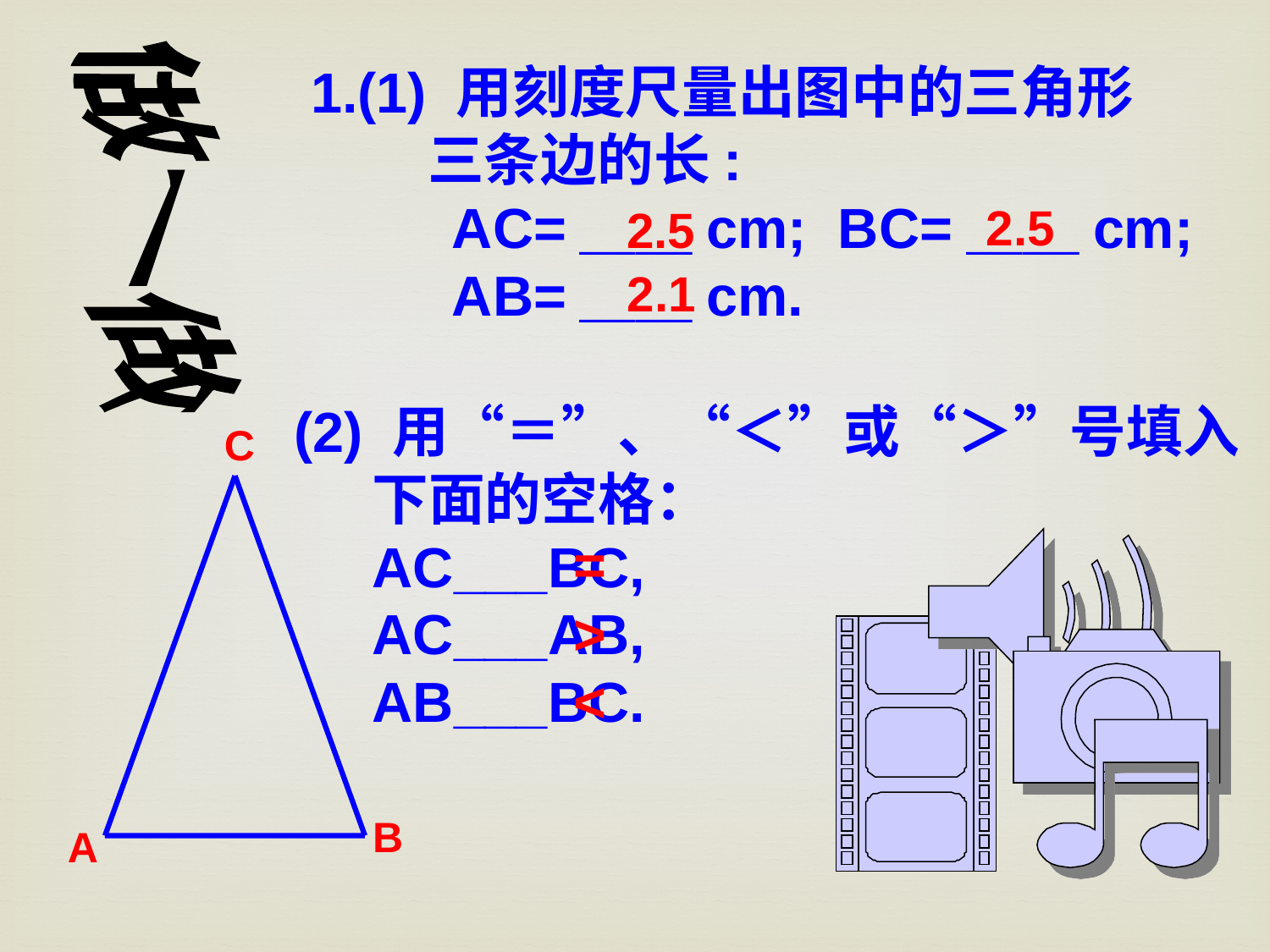

1.(1) 用刻度尺量出图中的三角形
        三条边的长:
         AC=＿＿cm;  BC=＿＿cm;
         AB=＿＿cm.

做一做
2.5
2.5
2.1
(2) 用“＝”、“＜”或“＞”号填入
     下面的空格：
     AC___BC,
     AC___AB,
     AB___BC.
C

=

>
<
B
A